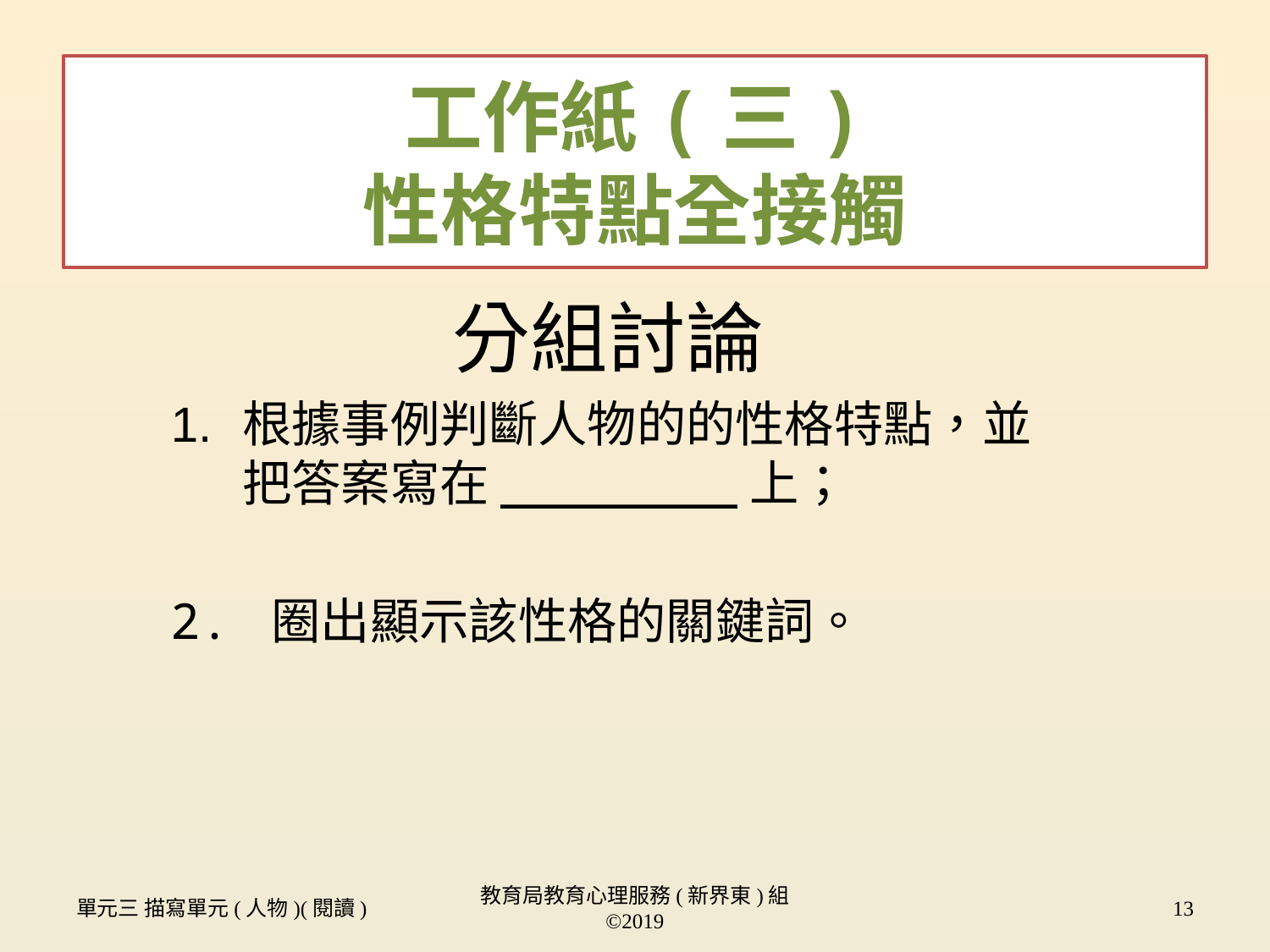

# 工作紙(三) 性格特點全接觸
分組討論
根據事例判斷人物的的性格特點，並把答案寫在________上；

2. 圈出顯示該性格的關鍵詞。

單元三 描寫單元(人物)(閱讀)
教育局教育心理服務(新界東)組 ©2019
13